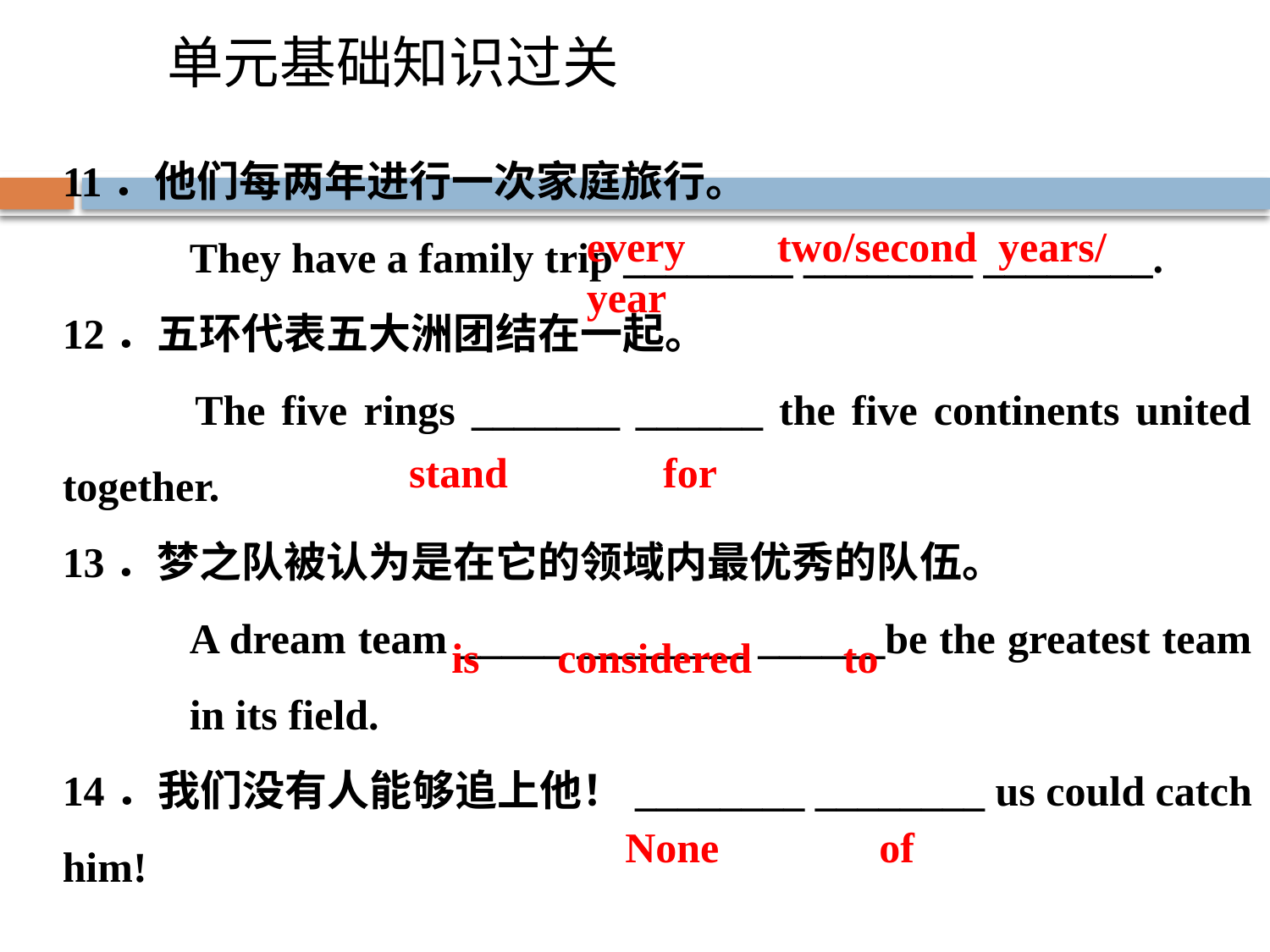

单元基础知识过关
11．他们每两年进行一次家庭旅行。
	They have a family trip ________ ________ ________.
12．五环代表五大洲团结在一起。
 	The five rings _______ ______ the five continents united together.
13．梦之队被认为是在它的领域内最优秀的队伍。
	A dream team _____ ________ ______be the greatest team 	in its field.
14．我们没有人能够追上他！________ ________ us could catch him!
every 	      two/second  years/ year
stand 		for
  is 	considered 	   to
None 		of